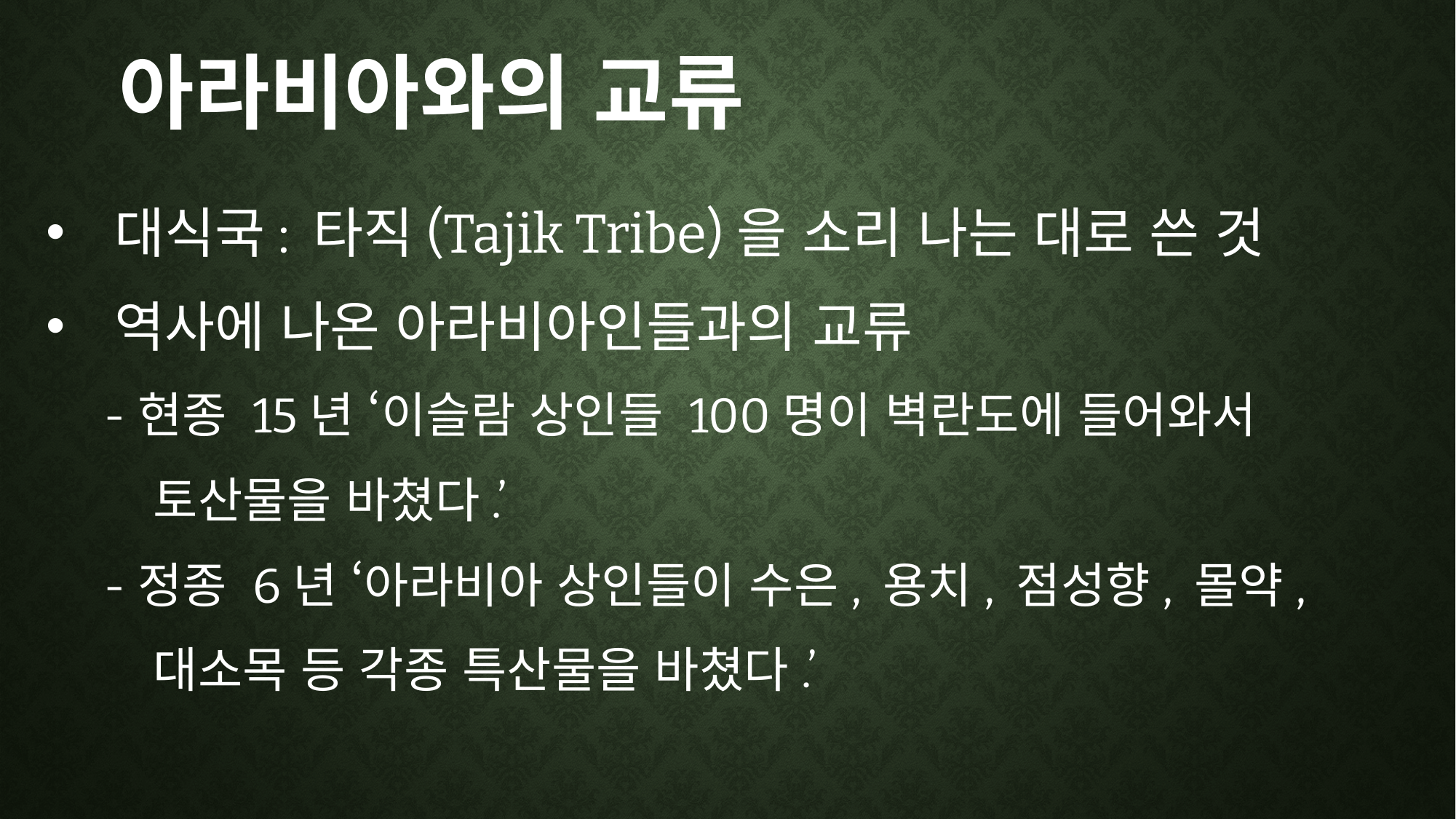

# 아라비아와의 교류
대식국: 타직(Tajik Tribe)을 소리 나는 대로 쓴 것
역사에 나온 아라비아인들과의 교류
      -현종 15년 ‘이슬람 상인들 100명이 벽란도에 들어와서
       토산물을 바쳤다.’
      -정종 6년 ‘아라비아 상인들이 수은, 용치, 점성향, 몰약,
       대소목 등 각종 특산물을 바쳤다.’